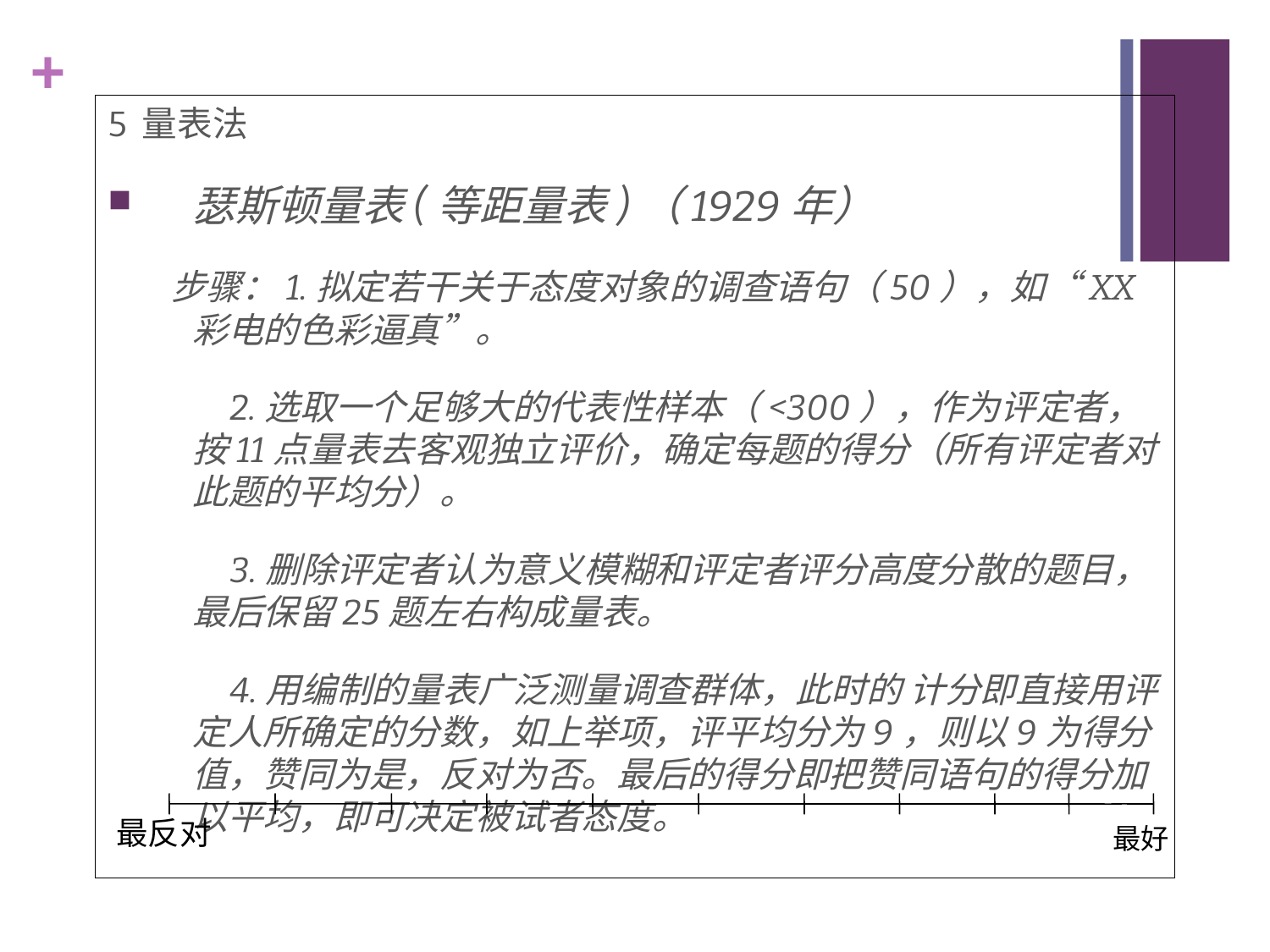

5 量表法
瑟斯顿量表(等距量表)（1929年）
       步骤：1.拟定若干关于态度对象的调查语句（50），如“XX彩电的色彩逼真”。
                  2.选取一个足够大的代表性样本（<300），作为评定者，按11点量表去客观独立评价，确定每题的得分（所有评定者对此题的平均分）。
                  3.删除评定者认为意义模糊和评定者评分高度分散的题目，最后保留25题左右构成量表。
                  4.用编制的量表广泛测量调查群体，此时的 计分即直接用评定人所确定的分数，如上举项，评平均分为9，则以9为得分值，赞同为是，反对为否。最后的得分即把赞同语句的得分加以平均，即可决定被试者态度。

最反对
最好